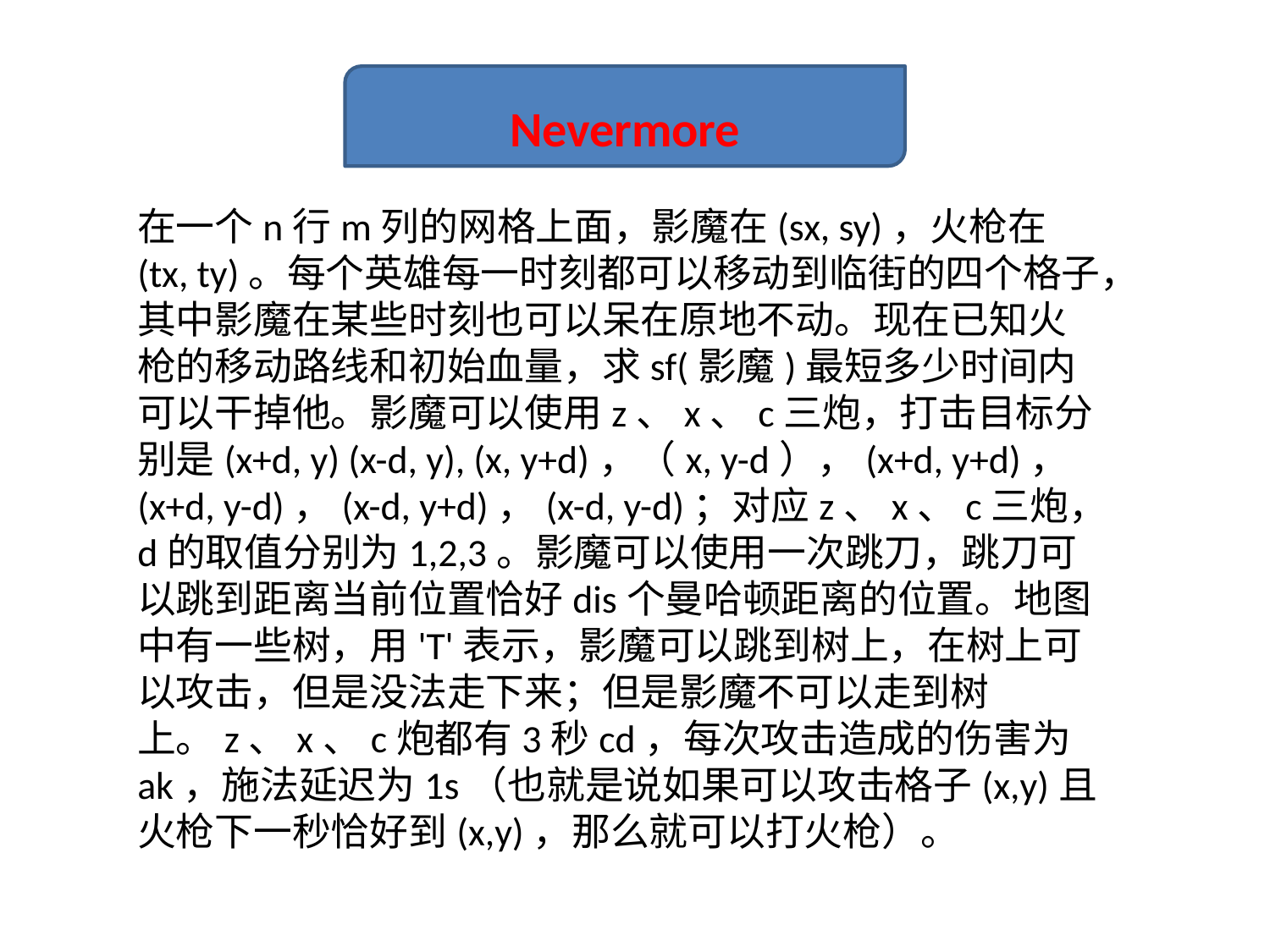

Nevermore

在一个n行m列的网格上面，影魔在(sx, sy)，火枪在(tx, ty)。每个英雄每一时刻都可以移动到临街的四个格子，其中影魔在某些时刻也可以呆在原地不动。现在已知火枪的移动路线和初始血量，求sf(影魔)最短多少时间内可以干掉他。影魔可以使用z、x、c三炮，打击目标分别是(x+d, y) (x-d, y), (x, y+d)，（x, y-d），(x+d, y+d)，(x+d, y-d)，(x-d, y+d)，(x-d, y-d)；对应z、x、c三炮，d的取值分别为1,2,3。影魔可以使用一次跳刀，跳刀可以跳到距离当前位置恰好dis个曼哈顿距离的位置。地图中有一些树，用'T'表示，影魔可以跳到树上，在树上可以攻击，但是没法走下来；但是影魔不可以走到树上。z、x、c炮都有3秒cd，每次攻击造成的伤害为ak，施法延迟为1s（也就是说如果可以攻击格子(x,y)且火枪下一秒恰好到(x,y)，那么就可以打火枪）。